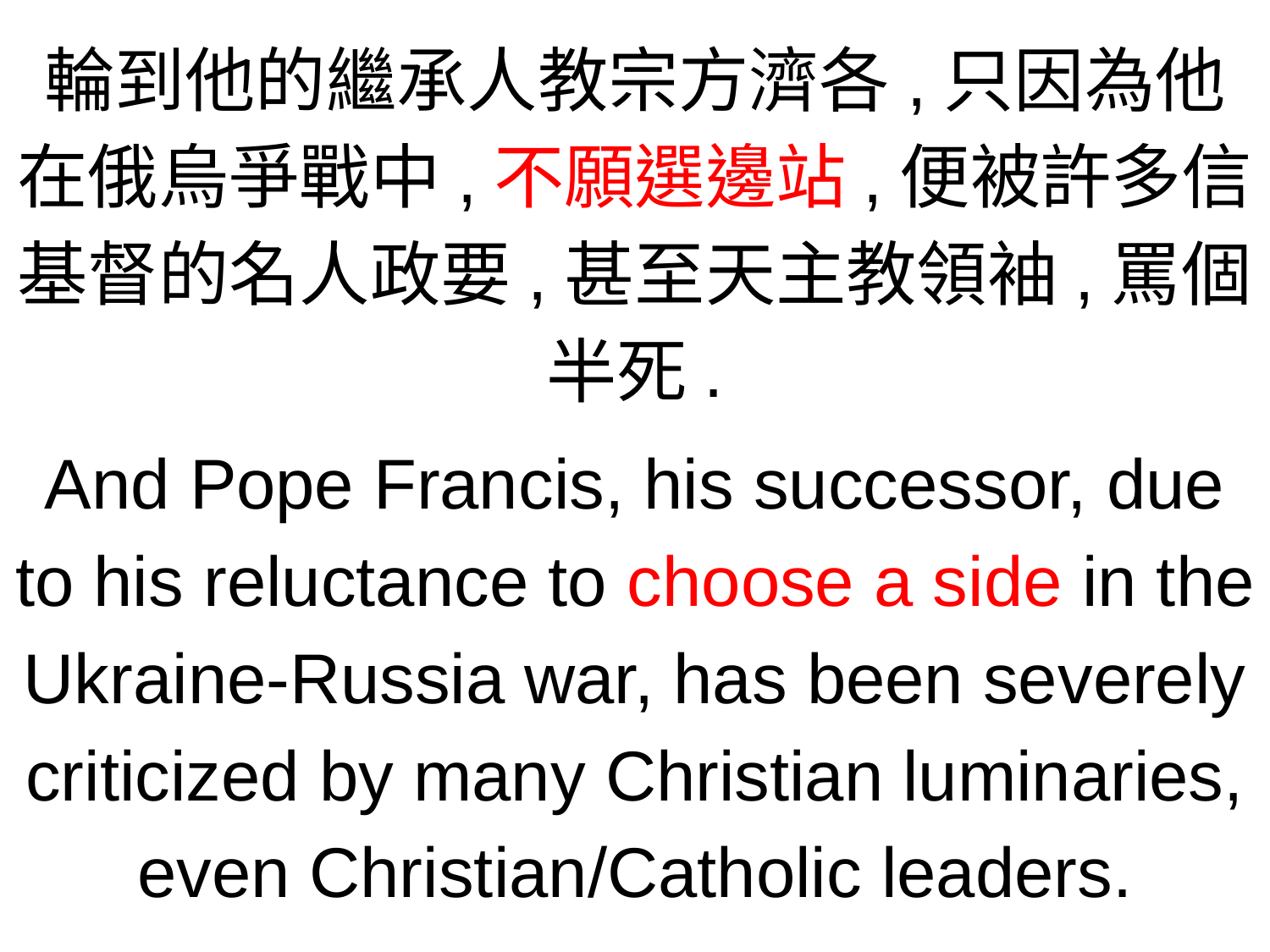

輪到他的繼承人教宗方濟各,只因為他在俄烏爭戰中,不願選邊站,便被許多信基督的名人政要,甚至天主教領袖,罵個半死.
And Pope Francis, his successor, due to his reluctance to choose a side in the Ukraine-Russia war, has been severely criticized by many Christian luminaries, even Christian/Catholic leaders.